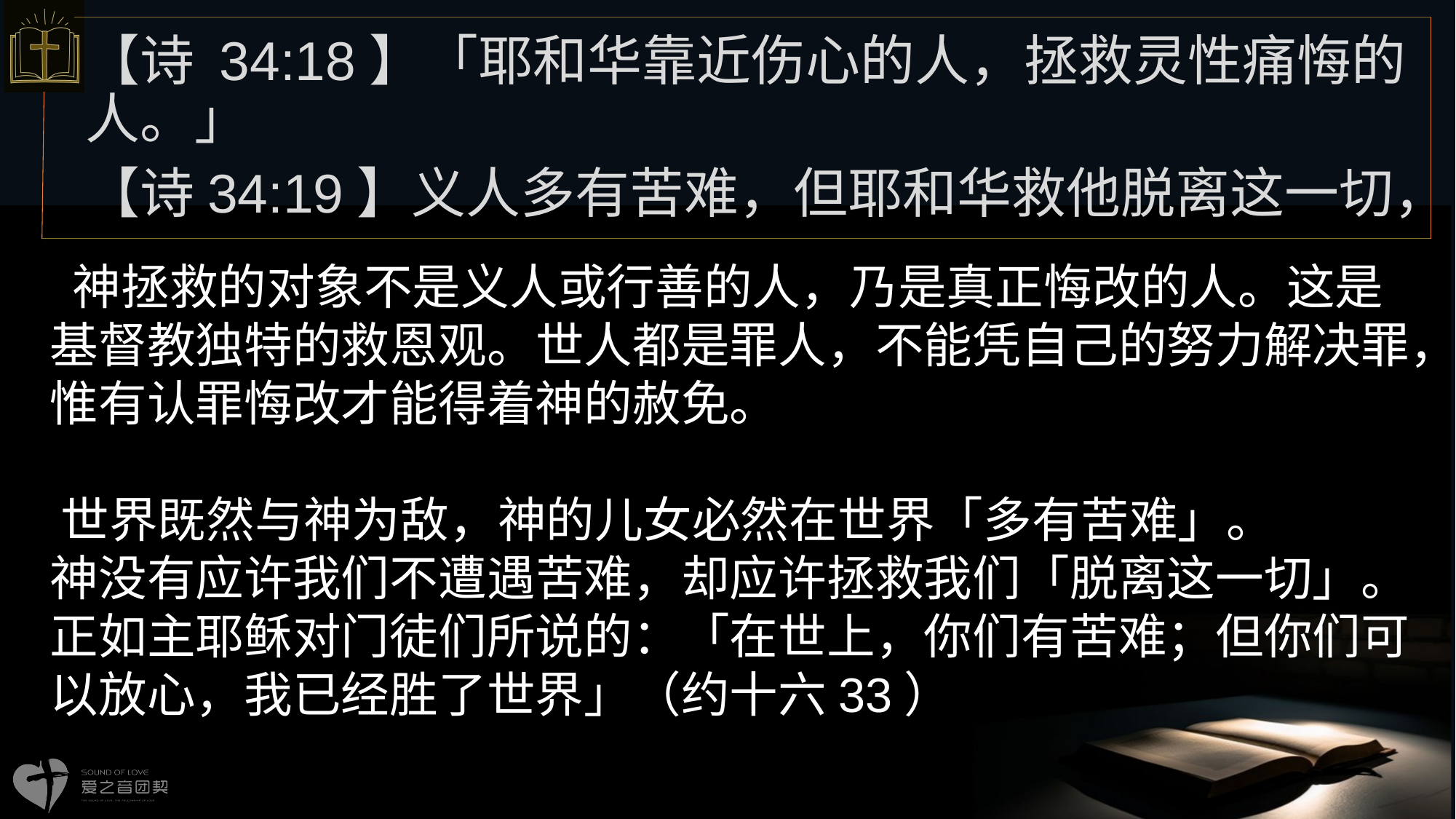

【诗 34:18】「耶和华靠近伤心的人，拯救灵性痛悔的人。」
【诗34:19】义人多有苦难，但耶和华救他脱离这一切，
# 神拯救的对象不是义人或行善的人，乃是真正悔改的人。这是基督教独特的救恩观。世人都是罪人，不能凭自己的努力解决罪，惟有认罪悔改才能得着神的赦免。 世界既然与神为敌，神的儿女必然在世界「多有苦难」。 神没有应许我们不遭遇苦难，却应许拯救我们「脱离这一切」。正如主耶稣对门徒们所说的：「在世上，你们有苦难；但你们可以放心，我已经胜了世界」（约十六33）